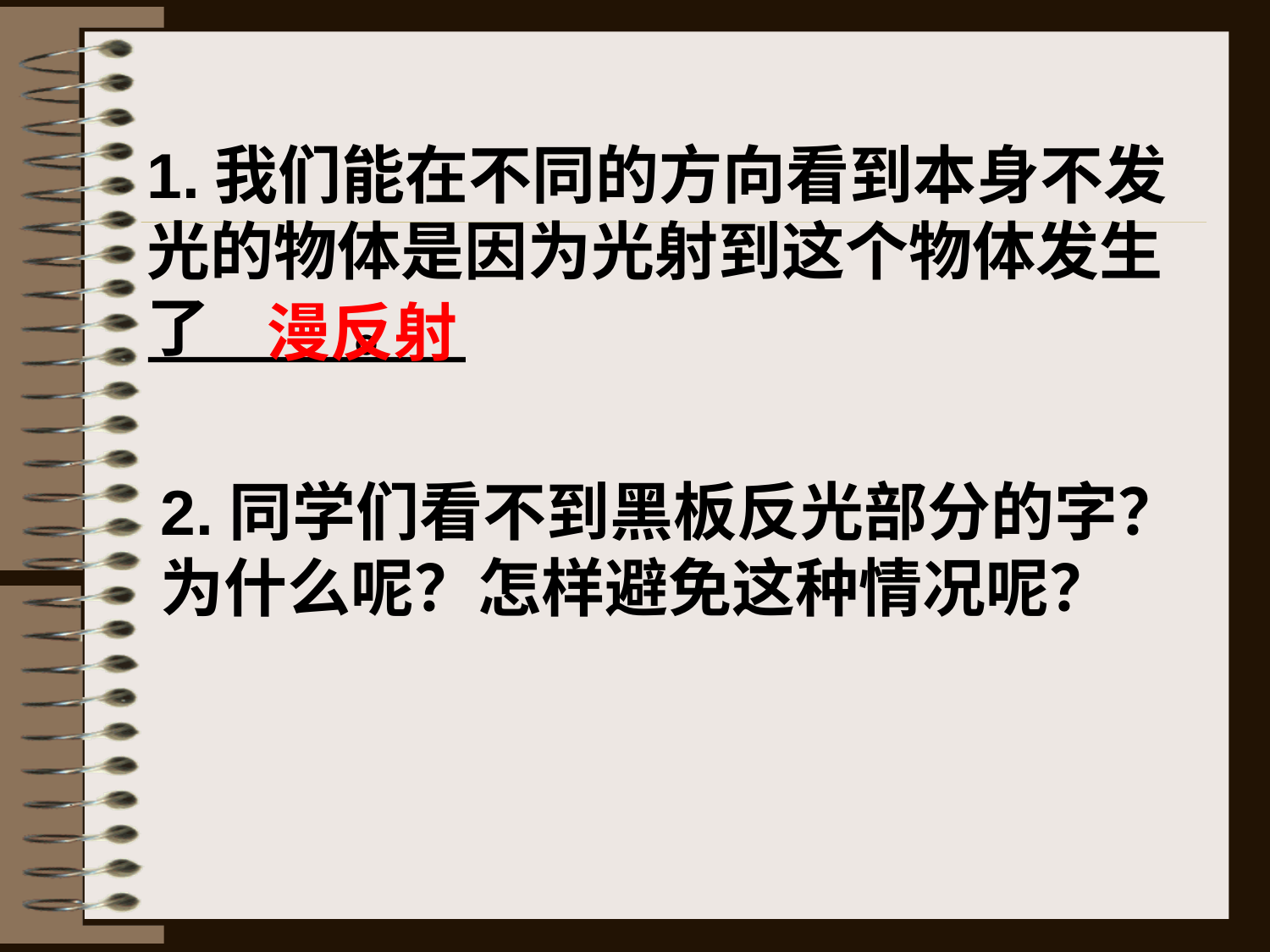

1.我们能在不同的方向看到本身不发光的物体是因为光射到这个物体发生了          。
漫反射

2.同学们看不到黑板反光部分的字？为什么呢？怎样避免这种情况呢？